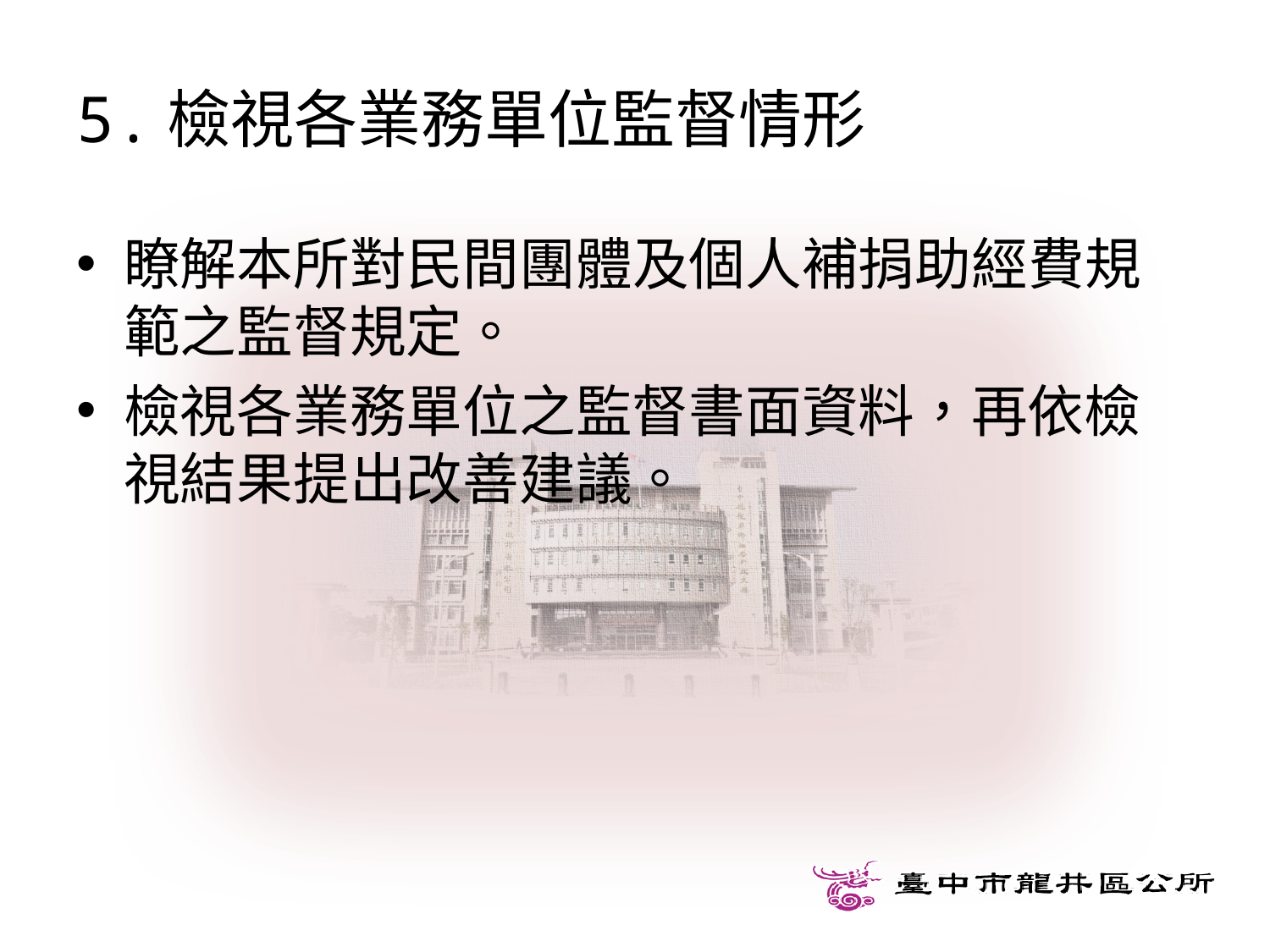

# 5.檢視各業務單位監督情形
瞭解本所對民間團體及個人補捐助經費規範之監督規定。
檢視各業務單位之監督書面資料，再依檢視結果提出改善建議。